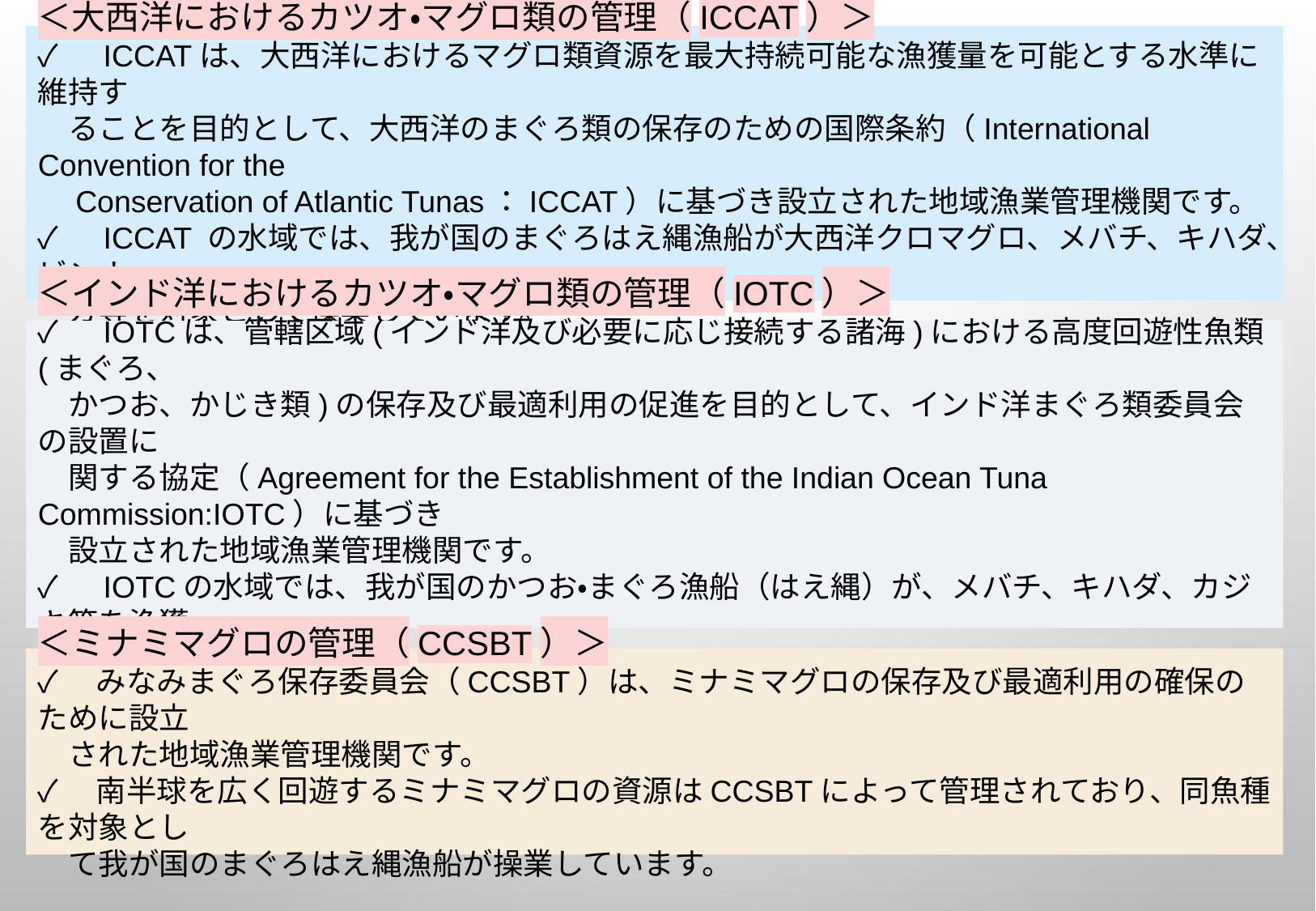

＜大西洋におけるカツオ・マグロ類の管理（ICCAT）＞
✓　ICCATは、大西洋におけるマグロ類資源を最大持続可能な漁獲量を可能とする水準に維持す
　ることを目的として、大西洋のまぐろ類の保存のための国際条約（International Convention for the
　Conservation of Atlantic Tunas：ICCAT）に基づき設立された地域漁業管理機関です。
✓　ICCAT の水域では、我が国のまぐろはえ縄漁船が大西洋クロマグロ、メバチ、キハダ、ビンナ
　ガ等を対象として操業しています。

＜インド洋におけるカツオ・マグロ類の管理（IOTC）＞
✓　IOTCは、管轄区域(インド洋及び必要に応じ接続する諸海)における高度回遊性魚類(まぐろ、
　かつお、かじき類)の保存及び最適利用の促進を目的として、インド洋まぐろ類委員会の設置に
　関する協定（Agreement for the Establishment of the Indian Ocean Tuna Commission:IOTC）に基づき
　設立された地域漁業管理機関です。
✓　IOTCの水域では、我が国のかつお・まぐろ漁船（はえ縄）が、メバチ、キハダ、カジキ等を漁獲
　しています。

# Ⅰ.●●

＜ミナミマグロの管理（CCSBT）＞
✓　みなみまぐろ保存委員会（CCSBT）は、ミナミマグロの保存及び最適利用の確保のために設立
　された地域漁業管理機関です。
✓　南半球を広く回遊するミナミマグロの資源はCCSBTによって管理されており、同魚種を対象とし
　て我が国のまぐろはえ縄漁船が操業しています。

45